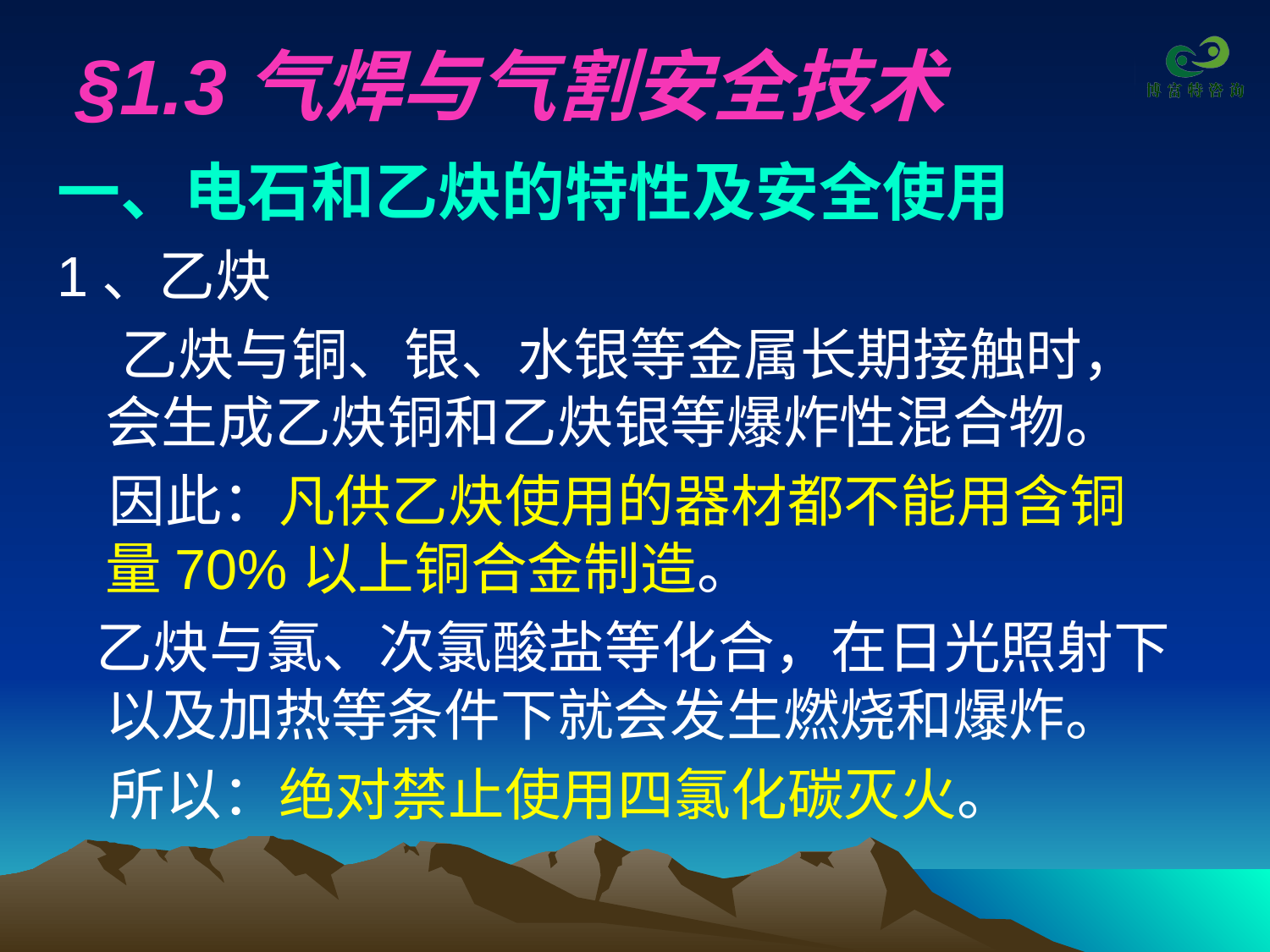

# §1.3气焊与气割安全技术
一、电石和乙炔的特性及安全使用
1、乙炔
    乙炔与铜、银、水银等金属长期接触时，会生成乙炔铜和乙炔银等爆炸性混合物。
   因此：凡供乙炔使用的器材都不能用含铜量70%以上铜合金制造。
  乙炔与氯、次氯酸盐等化合，在日光照射下以及加热等条件下就会发生燃烧和爆炸。
   所以：绝对禁止使用四氯化碳灭火。